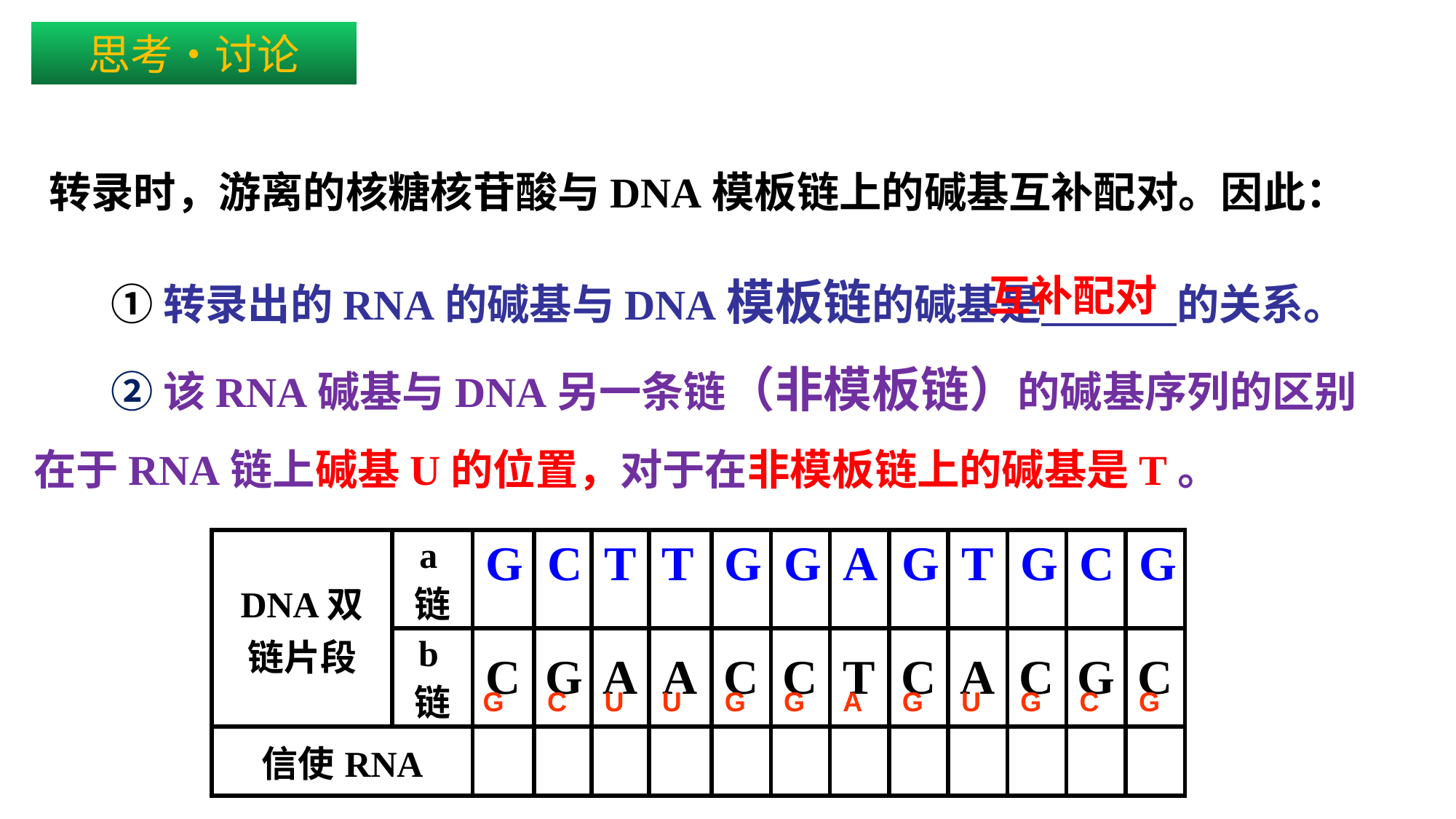

思考•讨论
转录时，游离的核糖核苷酸与DNA模板链上的碱基互补配对。因此：
        ①转录出的RNA的碱基与DNA模板链的碱基是              的关系。
        ②该RNA碱基与DNA另一条链（非模板链）的碱基序列的区别在于RNA链上碱基U的位置，对于在非模板链上的碱基是T。
互补配对
|  |  | G | C | T | T | G | G | A | G | T | G | C | G |
| --- | --- | --- | --- | --- | --- | --- | --- | --- | --- | --- | --- | --- | --- |
|  |  |  |  |  |  |  |  |  |  |  |  |  |  |
| DNA双链片段 | a链 |  |  |  |  |  |  |  |  |  |  |  |  |
| --- | --- | --- | --- | --- | --- | --- | --- | --- | --- | --- | --- | --- | --- |
|  | b链 | C | G | A | A | C | C | T | C | A | C | G | C |
| 信使RNA |  |  |  |  |  |  |  |  |  |  |  |  |  |
|  | G | C | U | U | G | G | A | G | U | G | C | G |
| --- | --- | --- | --- | --- | --- | --- | --- | --- | --- | --- | --- | --- |